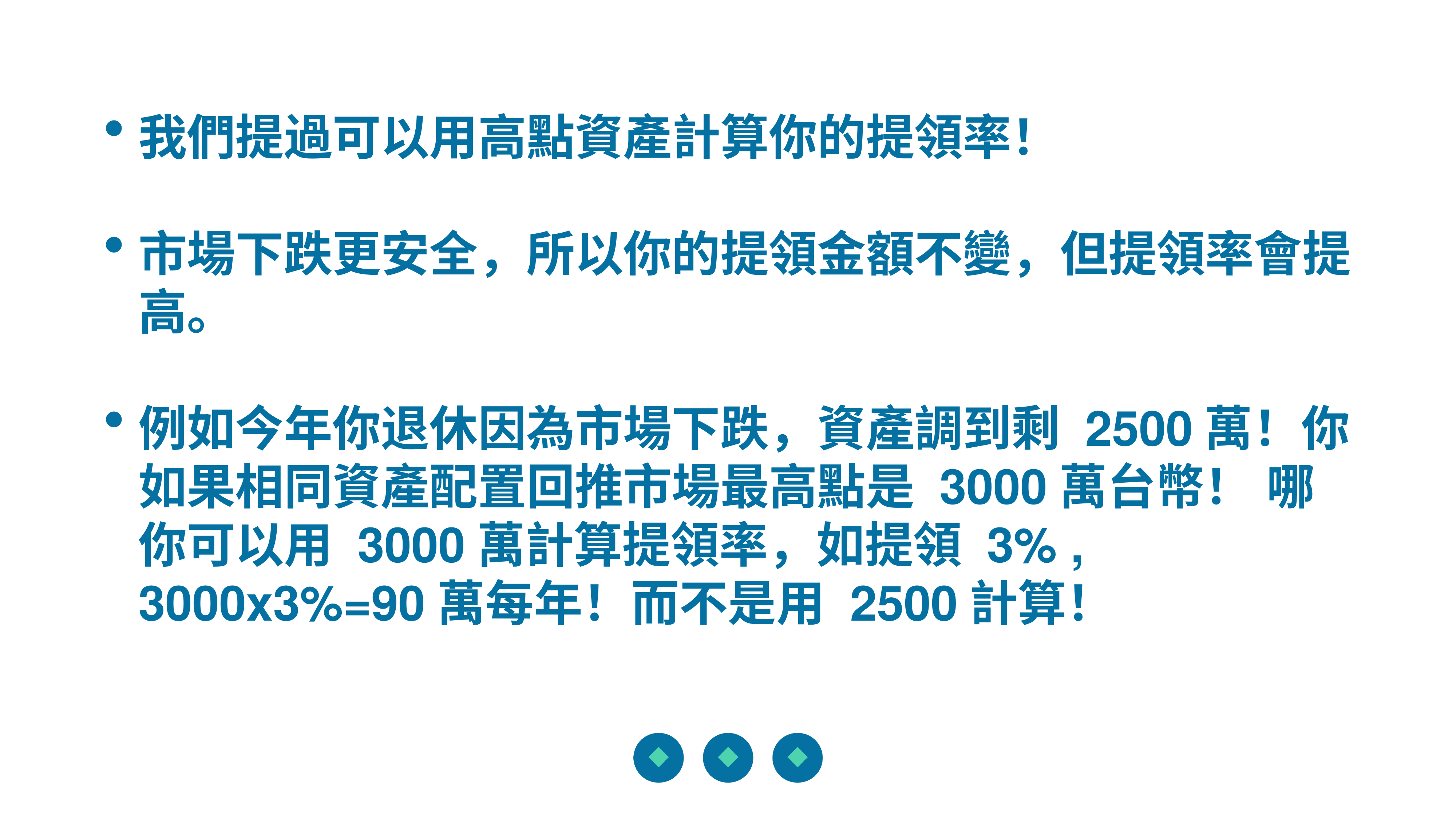

我們提過可以用高點資產計算你的提領率！

市場下跌更安全，所以你的提領金額不變，但提領率會提高。

例如今年你退休因為市場下跌，資產調到剩 2500萬！你如果相同資產配置回推市場最高點是 3000萬台幣！ 哪你可以用 3000萬計算提領率，如提領 3% , 3000x3%=90萬每年！而不是用 2500計算！